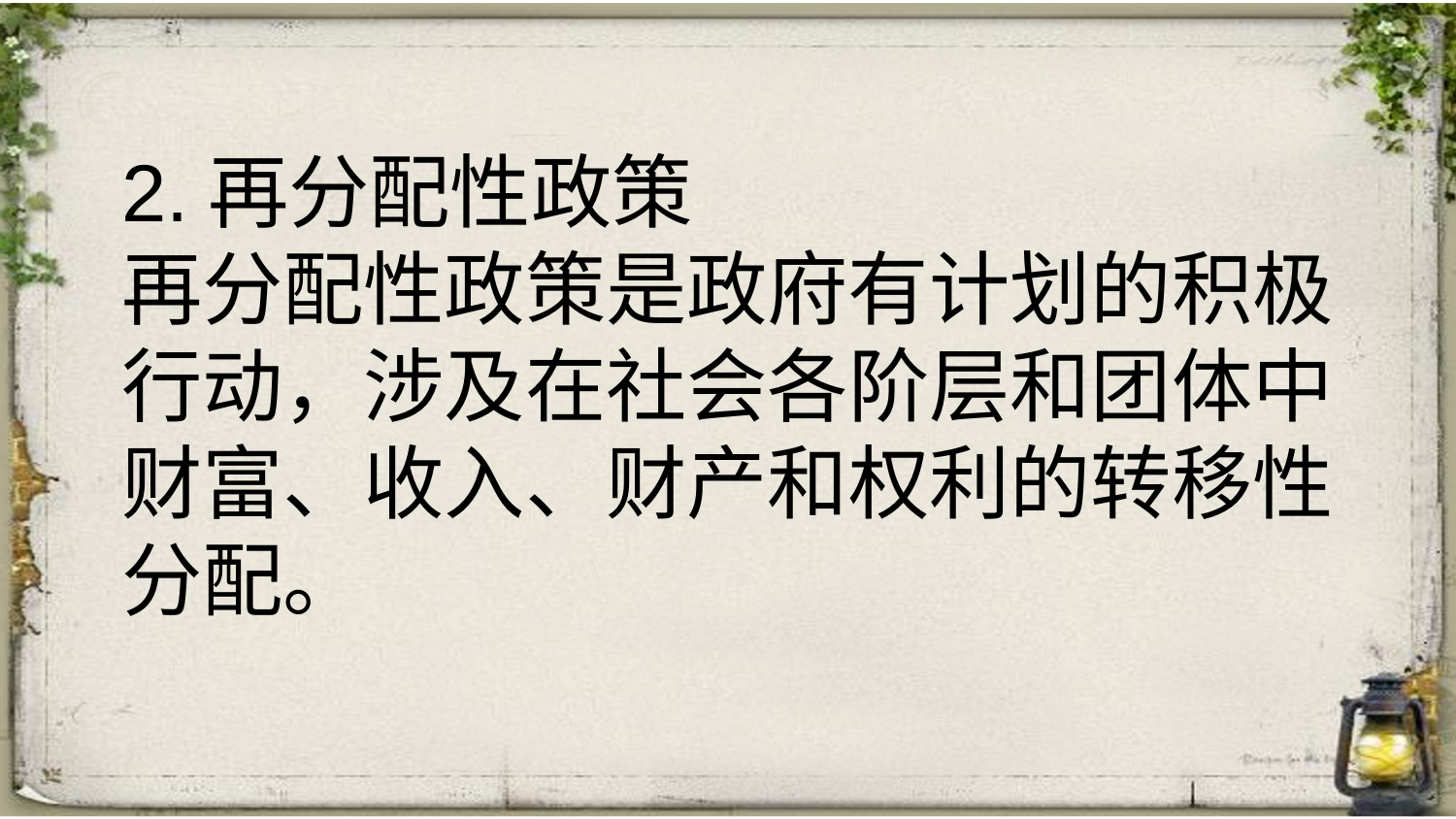

2.再分配性政策
再分配性政策是政府有计划的积极行动，涉及在社会各阶层和团体中财富、收入、财产和权利的转移性分配。